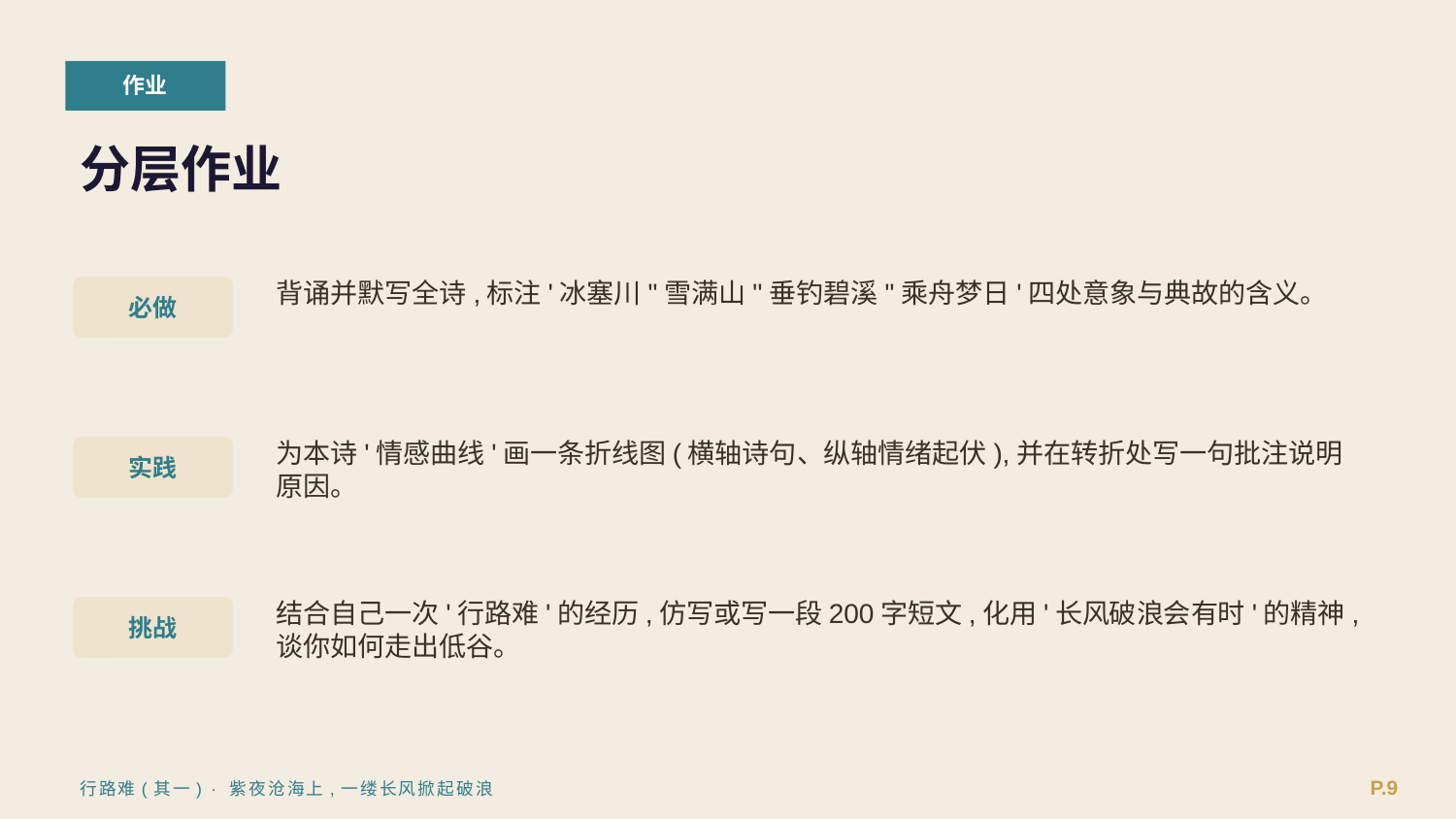

作业

分层作业
背诵并默写全诗,标注'冰塞川''雪满山''垂钓碧溪''乘舟梦日'四处意象与典故的含义。
必做

为本诗'情感曲线'画一条折线图(横轴诗句、纵轴情绪起伏),并在转折处写一句批注说明原因。
实践

结合自己一次'行路难'的经历,仿写或写一段200字短文,化用'长风破浪会有时'的精神,谈你如何走出低谷。
挑战

P.9
行路难(其一) · 紫夜沧海上,一缕长风掀起破浪